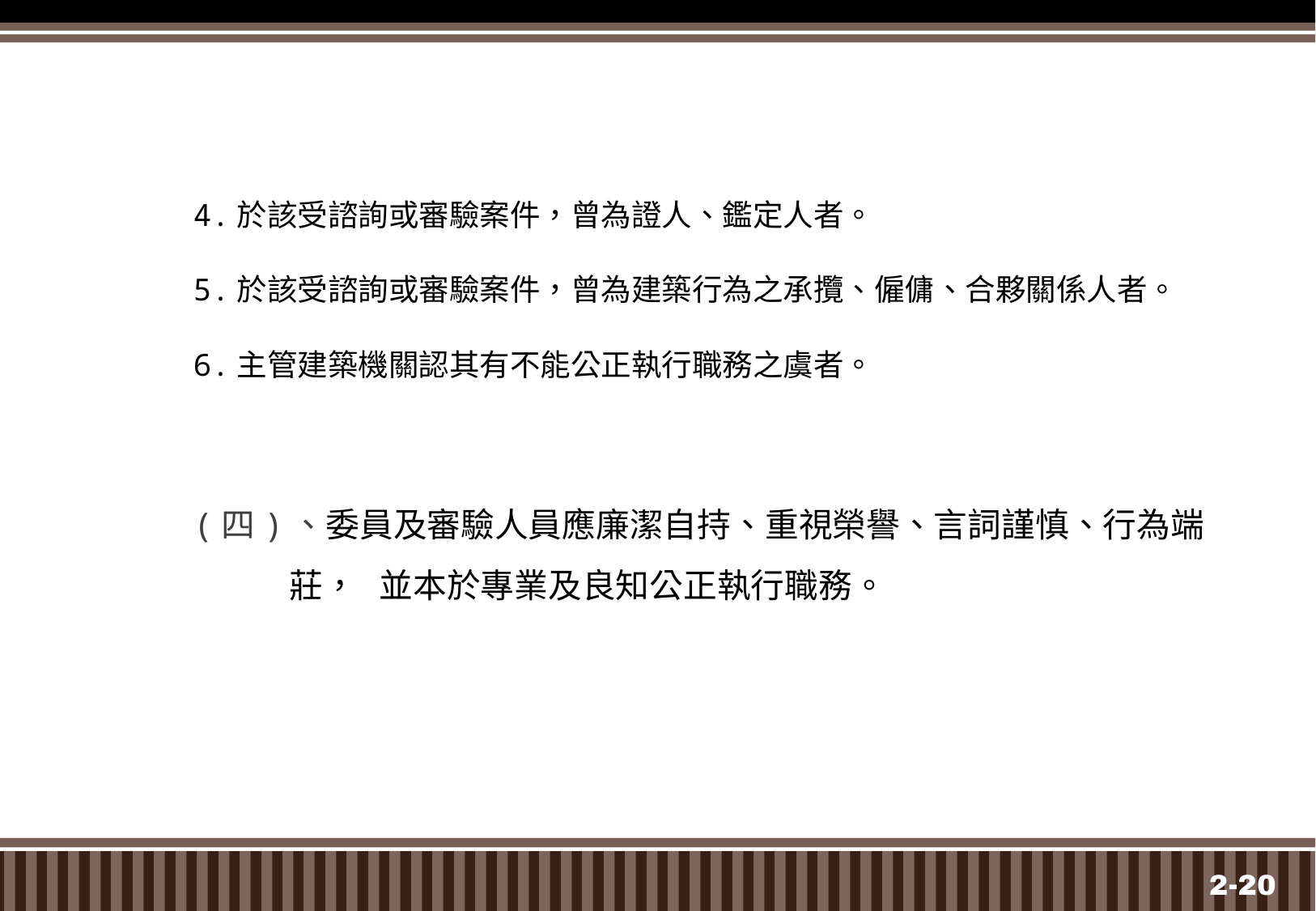

4.於該受諮詢或審驗案件，曾為證人、鑑定人者。
5.於該受諮詢或審驗案件，曾為建築行為之承攬、僱傭、合夥關係人者。
6.主管建築機關認其有不能公正執行職務之虞者。

(四)、委員及審驗人員應廉潔自持、重視榮譽、言詞謹慎、行為端莊，   並本於專業及良知公正執行職務。
2-20